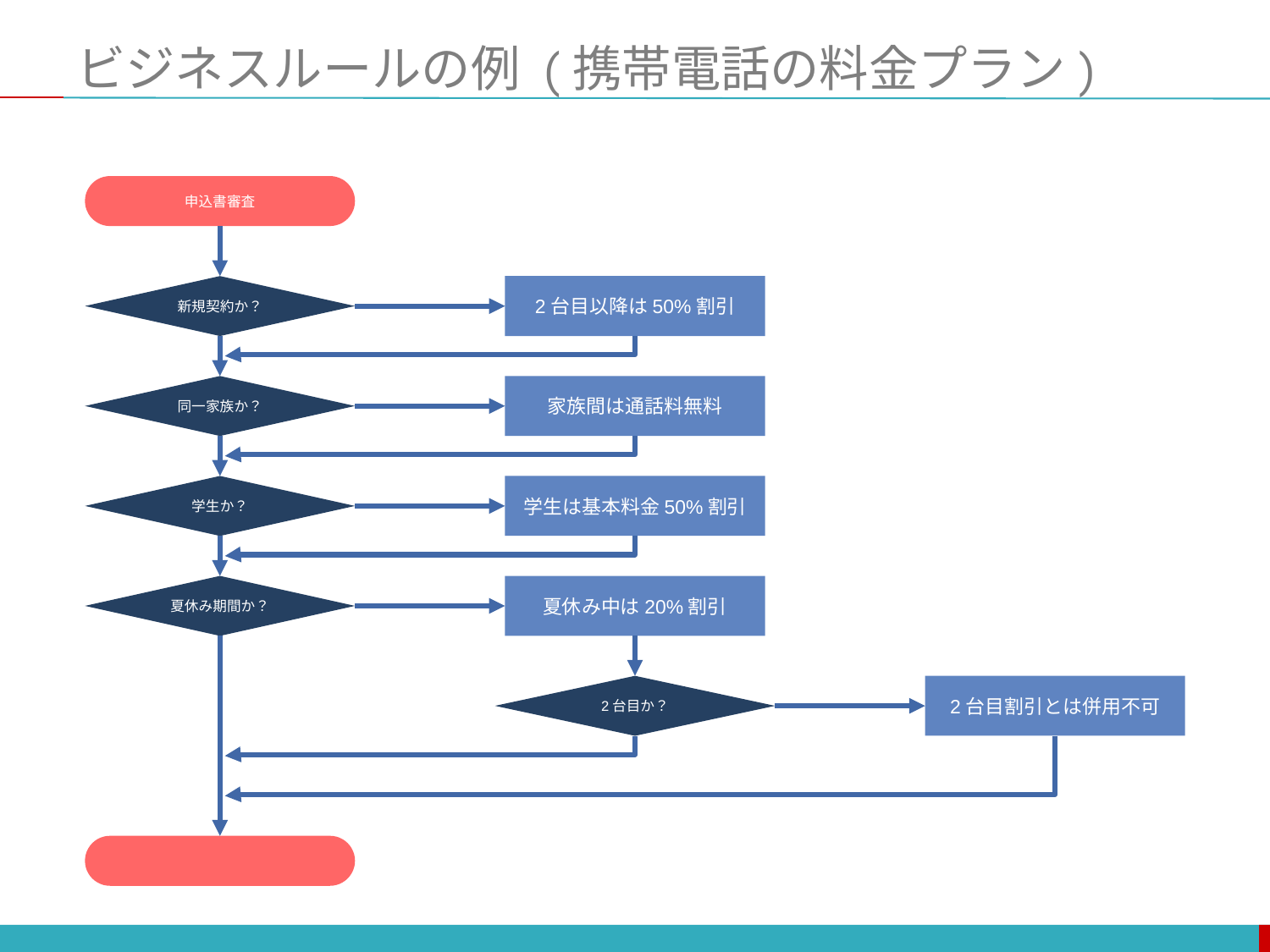

# ビジネスルールの例 (携帯電話の料金プラン)
申込書審査
新規契約か？
2台目以降は50%割引
同一家族か？
家族間は通話料無料
学生か？
学生は基本料金50%割引
夏休み期間か？
夏休み中は20%割引
2台目か？
2台目割引とは併用不可